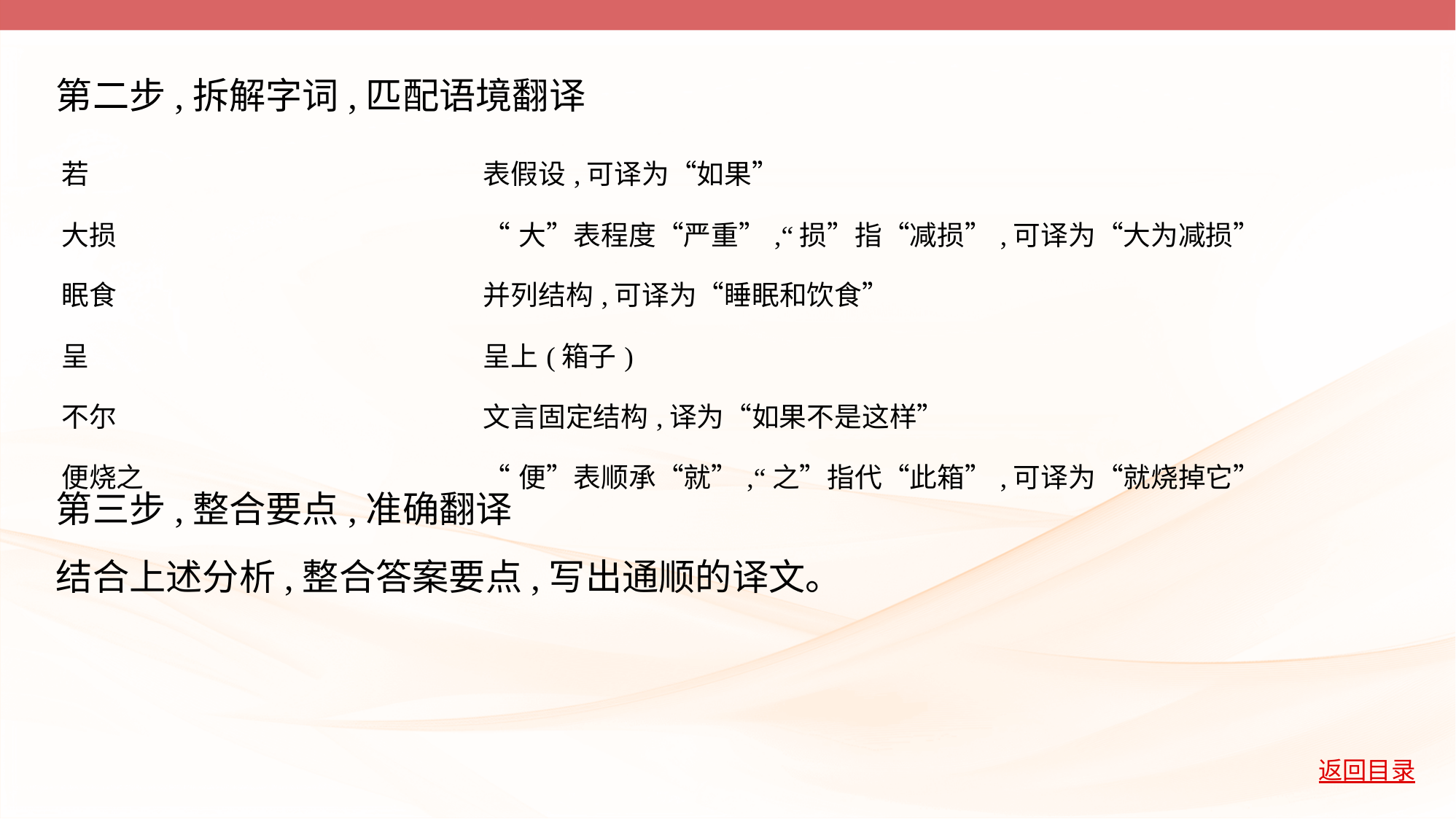

第二步,拆解字词,匹配语境翻译
| 若 | 表假设,可译为“如果” |
| --- | --- |
| 大损 | “大”表程度“严重”,“损”指“减损”,可译为“大为减损” |
| 眠食 | 并列结构,可译为“睡眠和饮食” |
| 呈 | 呈上(箱子) |
| 不尔 | 文言固定结构,译为“如果不是这样” |
| 便烧之 | “便”表顺承“就”,“之”指代“此箱”,可译为“就烧掉它” |
第三步,整合要点,准确翻译
结合上述分析,整合答案要点,写出通顺的译文。